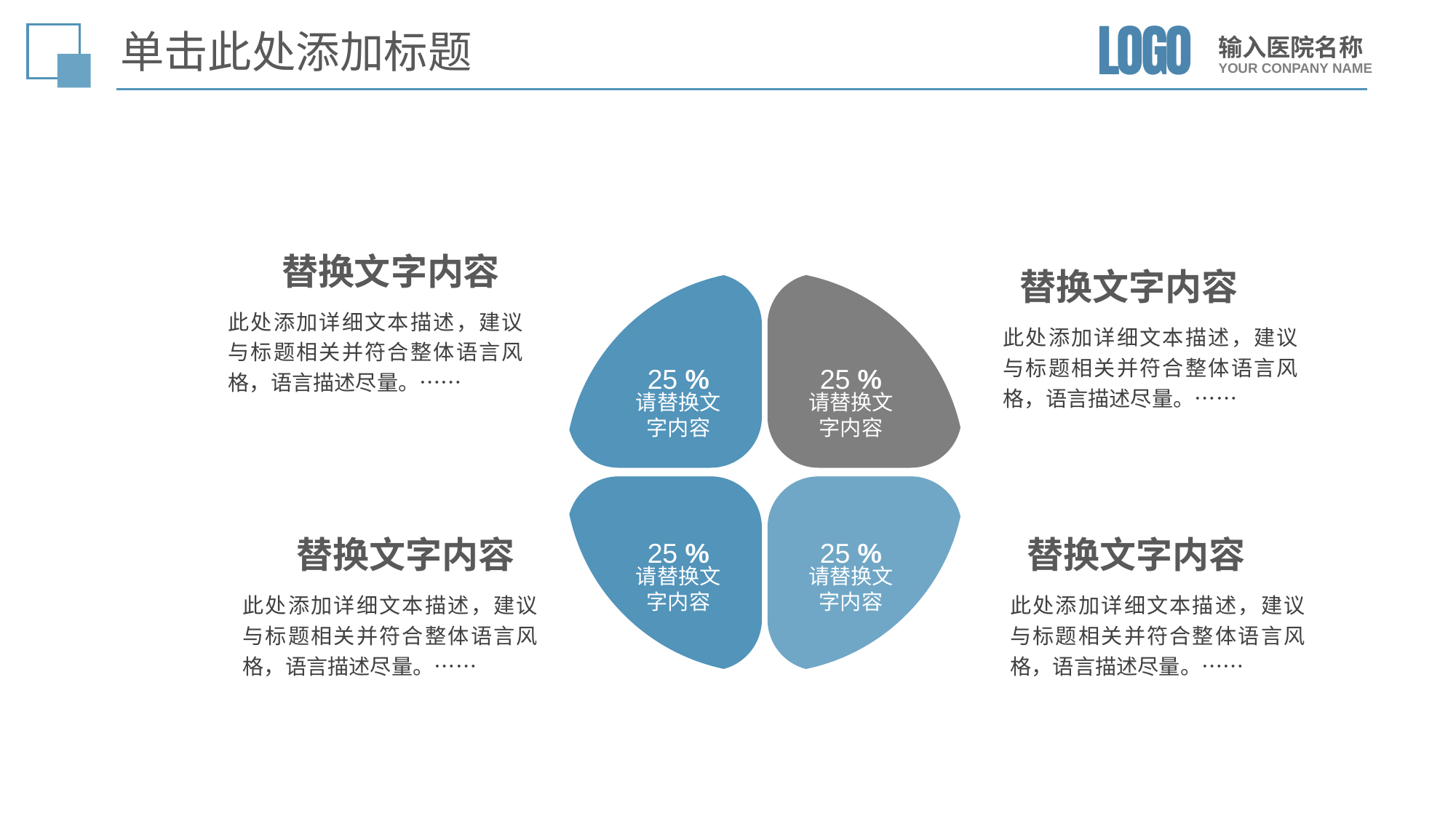

LOGO
输入医院名称
YOUR CONPANY NAME

单击此处添加标题
替换文字内容
替换文字内容

此处添加详细文本描述，建议与标题相关并符合整体语言风格，语言描述尽量。……
此处添加详细文本描述，建议与标题相关并符合整体语言风格，语言描述尽量。……
25 %
25 %
请替换文字内容
请替换文字内容

替换文字内容
替换文字内容
25 %
25 %
请替换文字内容
请替换文字内容
此处添加详细文本描述，建议与标题相关并符合整体语言风格，语言描述尽量。……
此处添加详细文本描述，建议与标题相关并符合整体语言风格，语言描述尽量。……